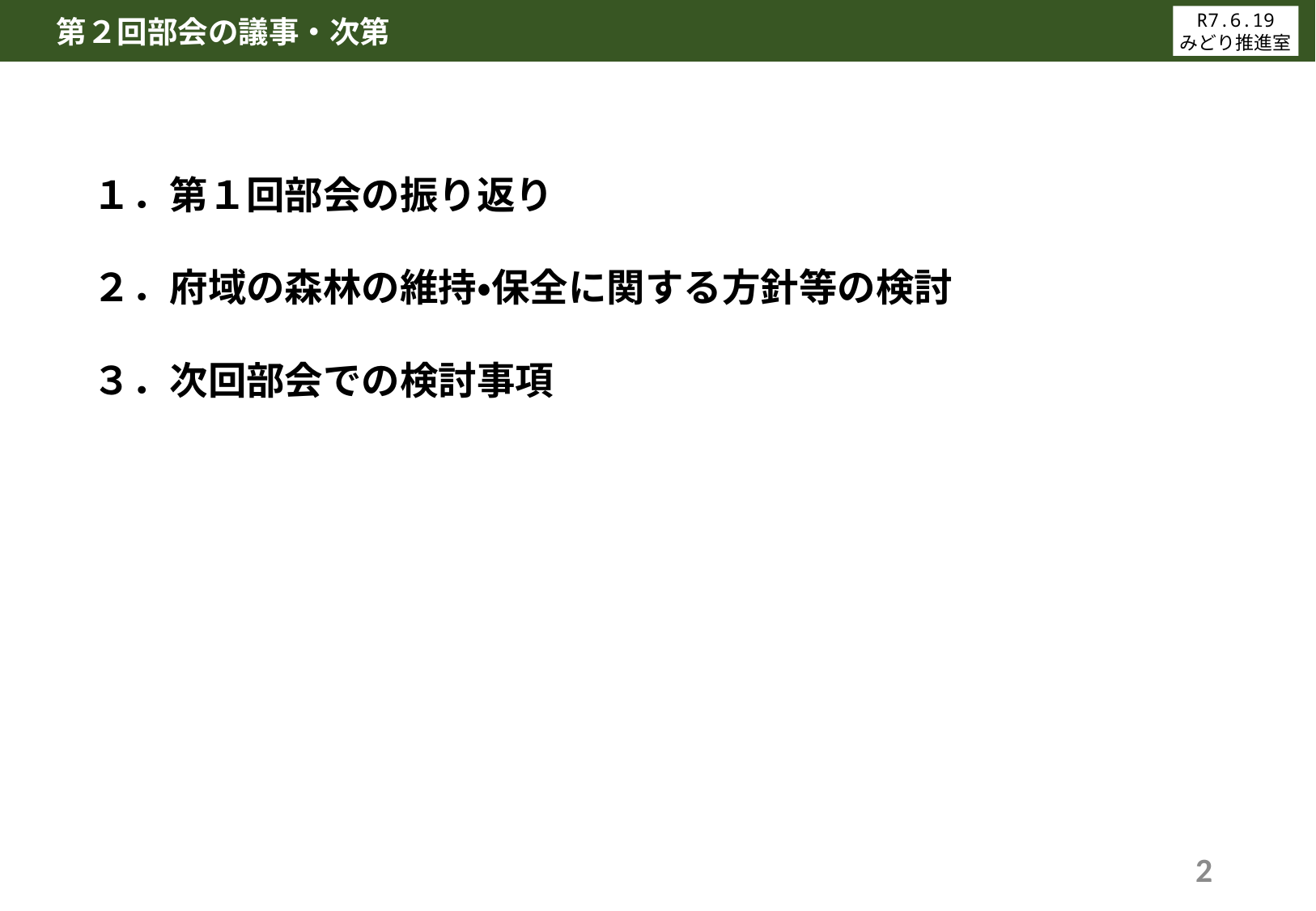

第２回部会の議事・次第
R7.6.19
みどり推進室
１．第１回部会の振り返り

２．府域の森林の維持・保全に関する方針等の検討

３．次回部会での検討事項
2